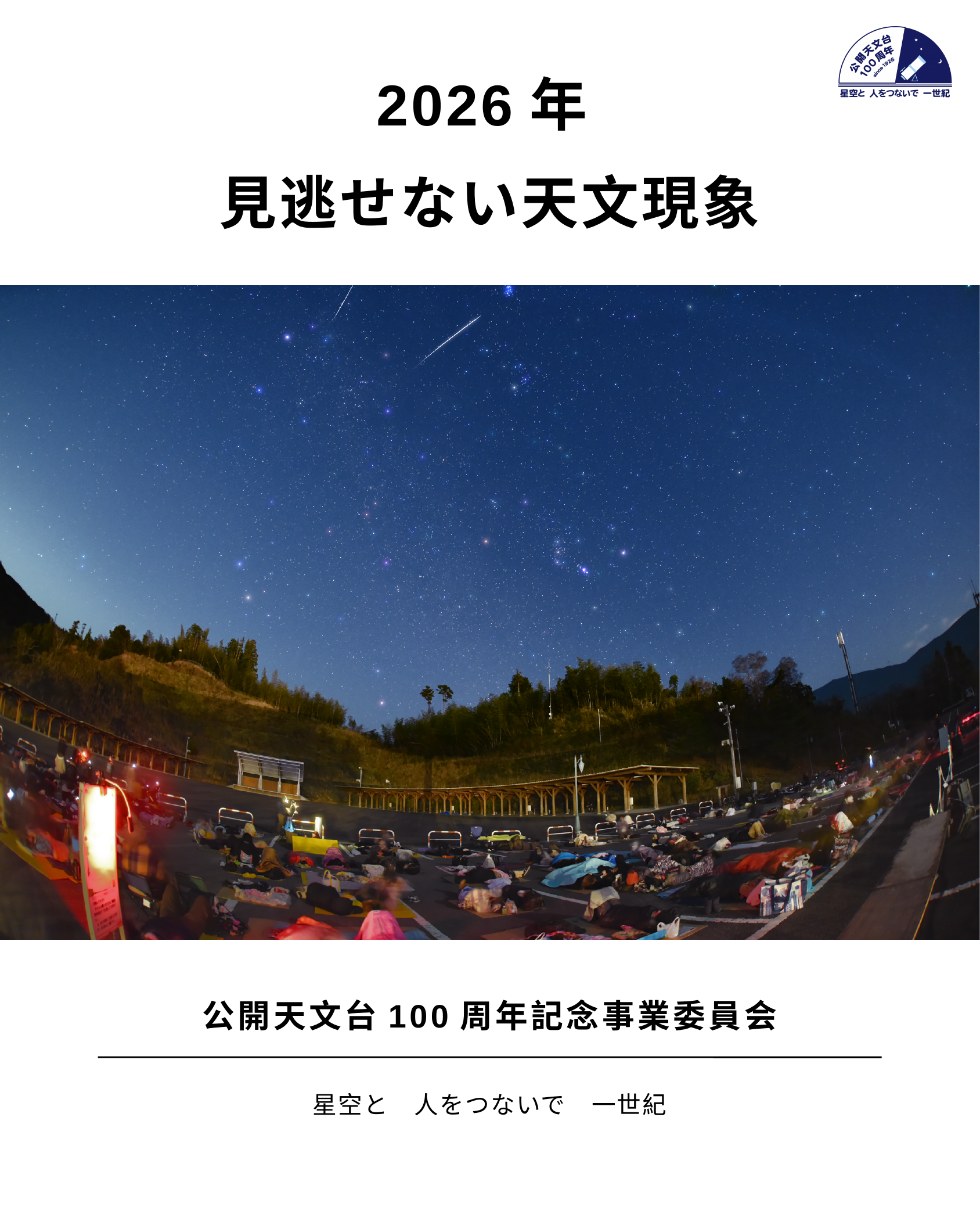

2026年
見逃せない天文現象

公開天文台100周年記念事業委員会

星空と　人をつないで　一世紀